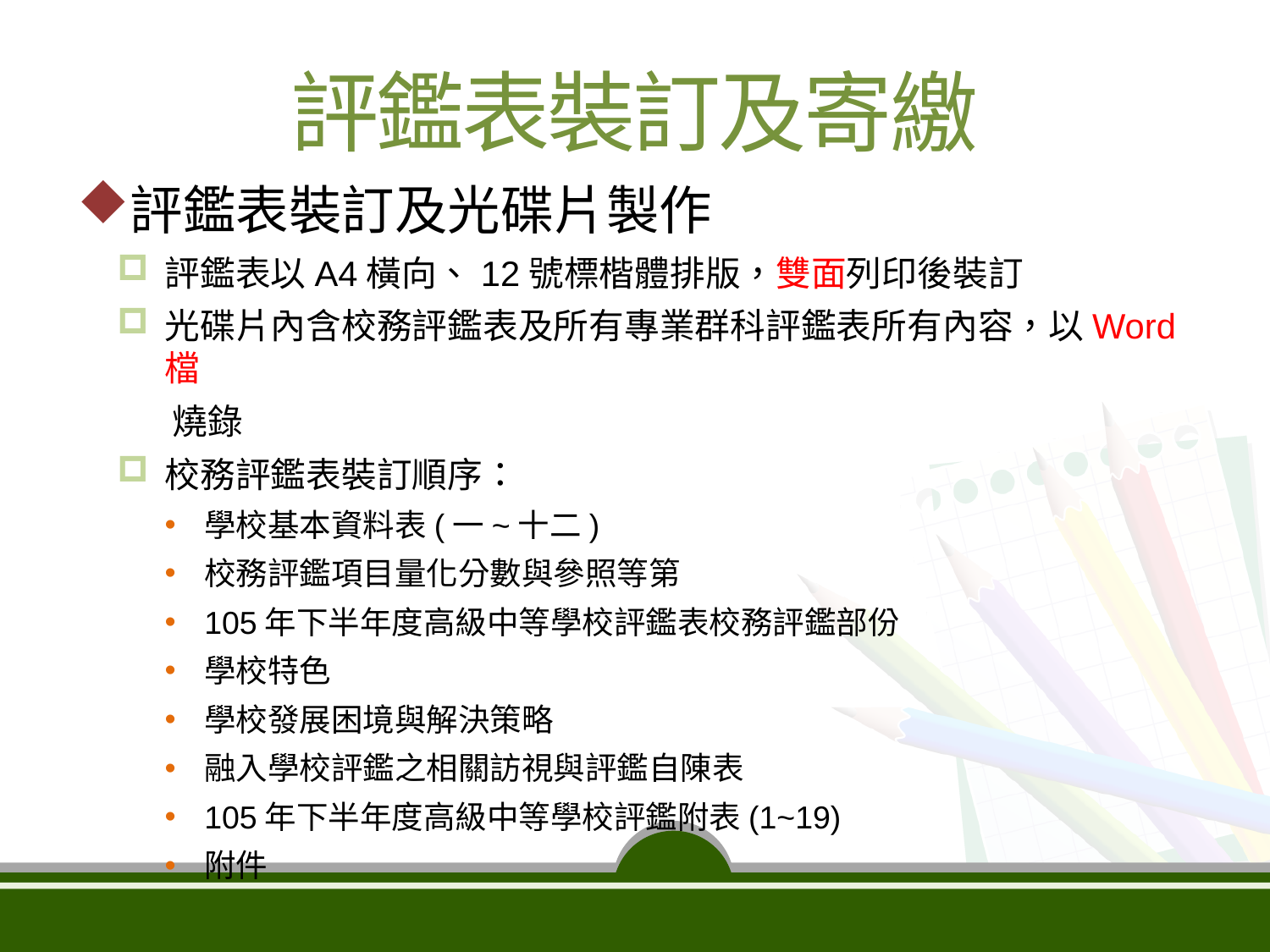

評鑑表裝訂及寄繳
評鑑表裝訂及光碟片製作
評鑑表以A4橫向、12號標楷體排版，雙面列印後裝訂
光碟片內含校務評鑑表及所有專業群科評鑑表所有內容，以Word檔
      燒錄
校務評鑑表裝訂順序：
學校基本資料表(一~十二)
校務評鑑項目量化分數與參照等第
105年下半年度高級中等學校評鑑表校務評鑑部份
學校特色
學校發展困境與解決策略
融入學校評鑑之相關訪視與評鑑自陳表
105年下半年度高級中等學校評鑑附表(1~19)
附件